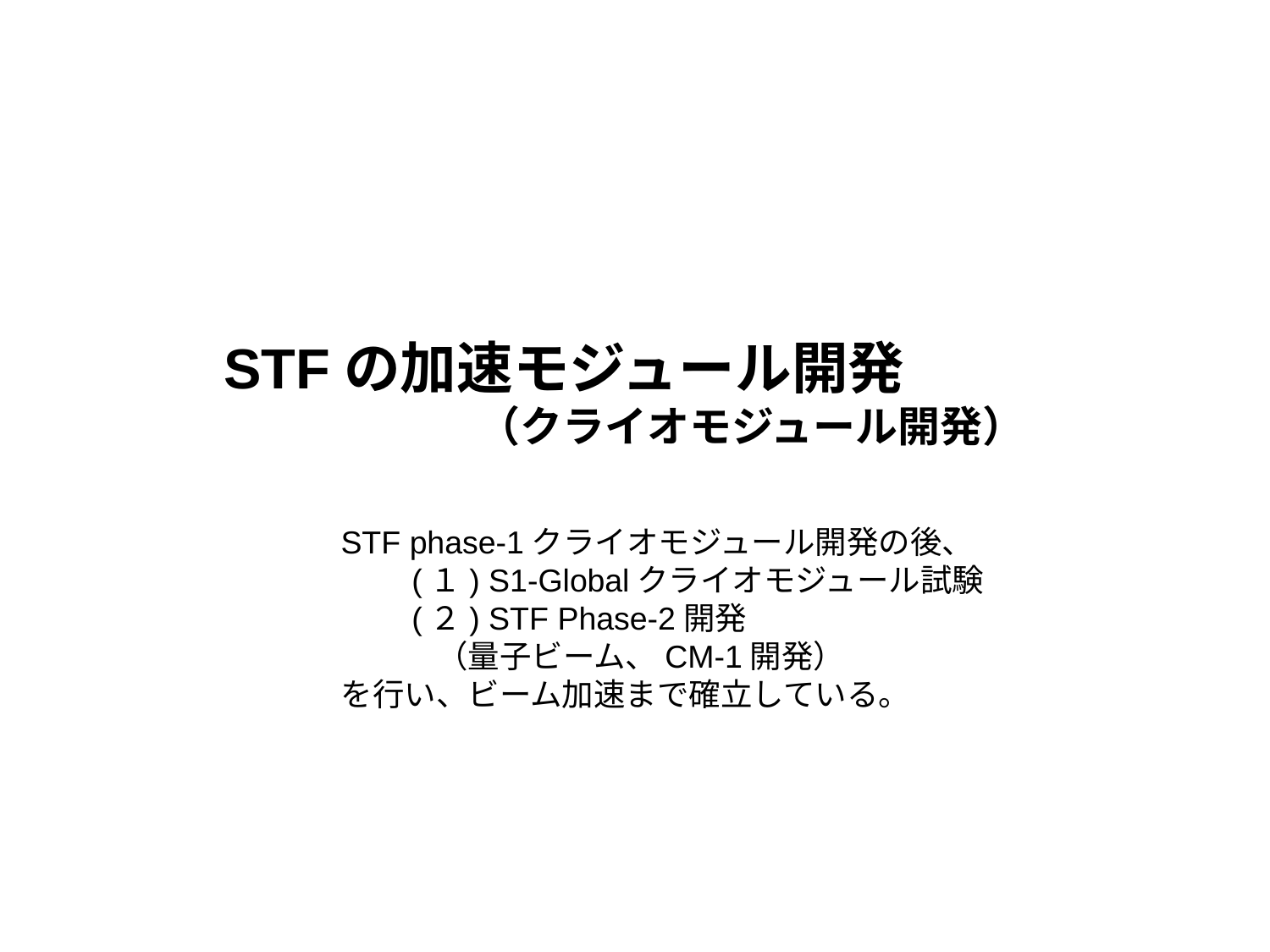

STFの加速モジュール開発
　　　　　　（クライオモジュール開発）
STF phase-1クライオモジュール開発の後、
　　(１) S1-Globalクライオモジュール試験
　　(２) STF Phase-2開発
　　　（量子ビーム、CM-1開発）
を行い、ビーム加速まで確立している。